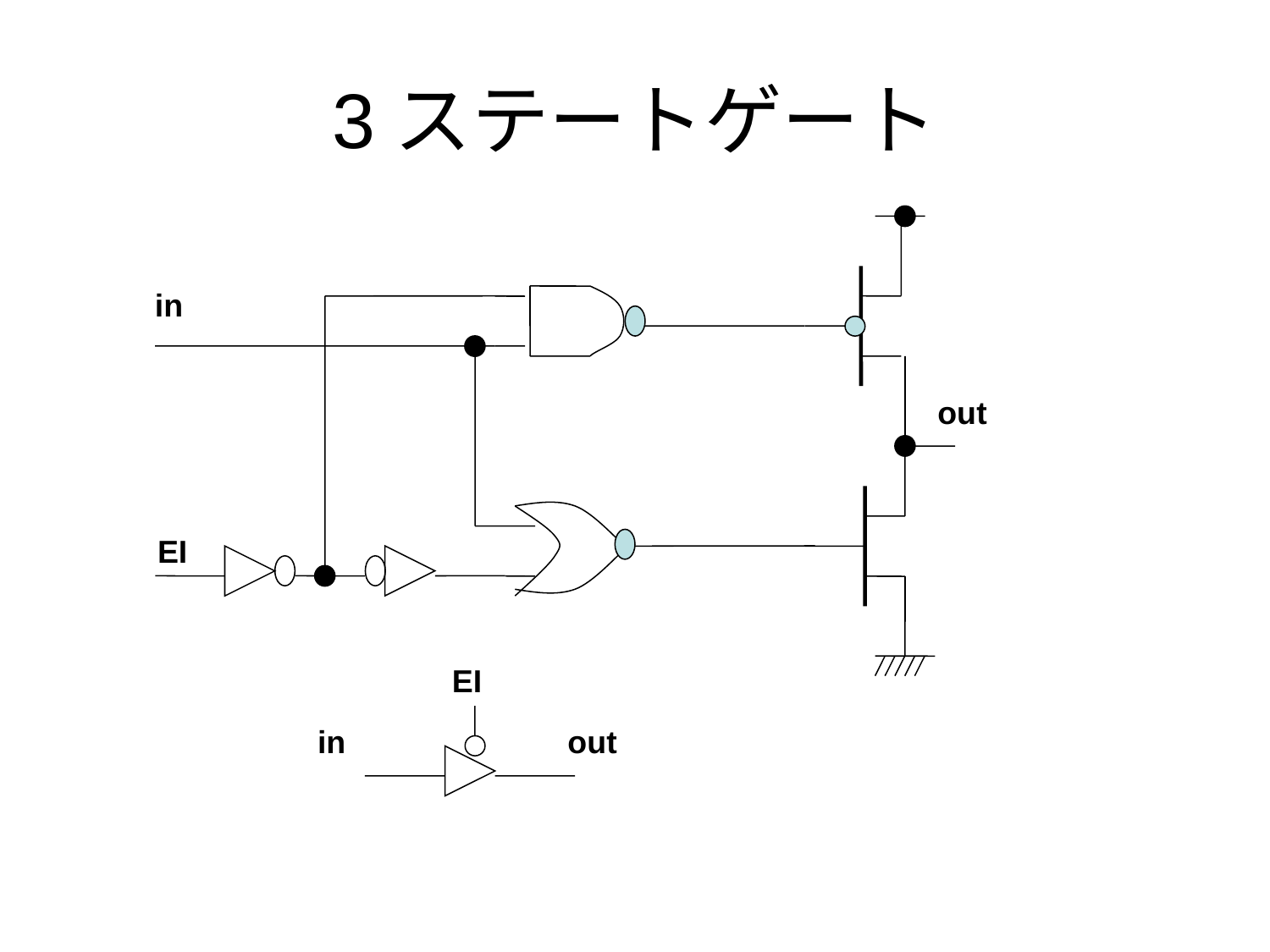

# 3ステートゲート

in

out

EI

EI

in
out